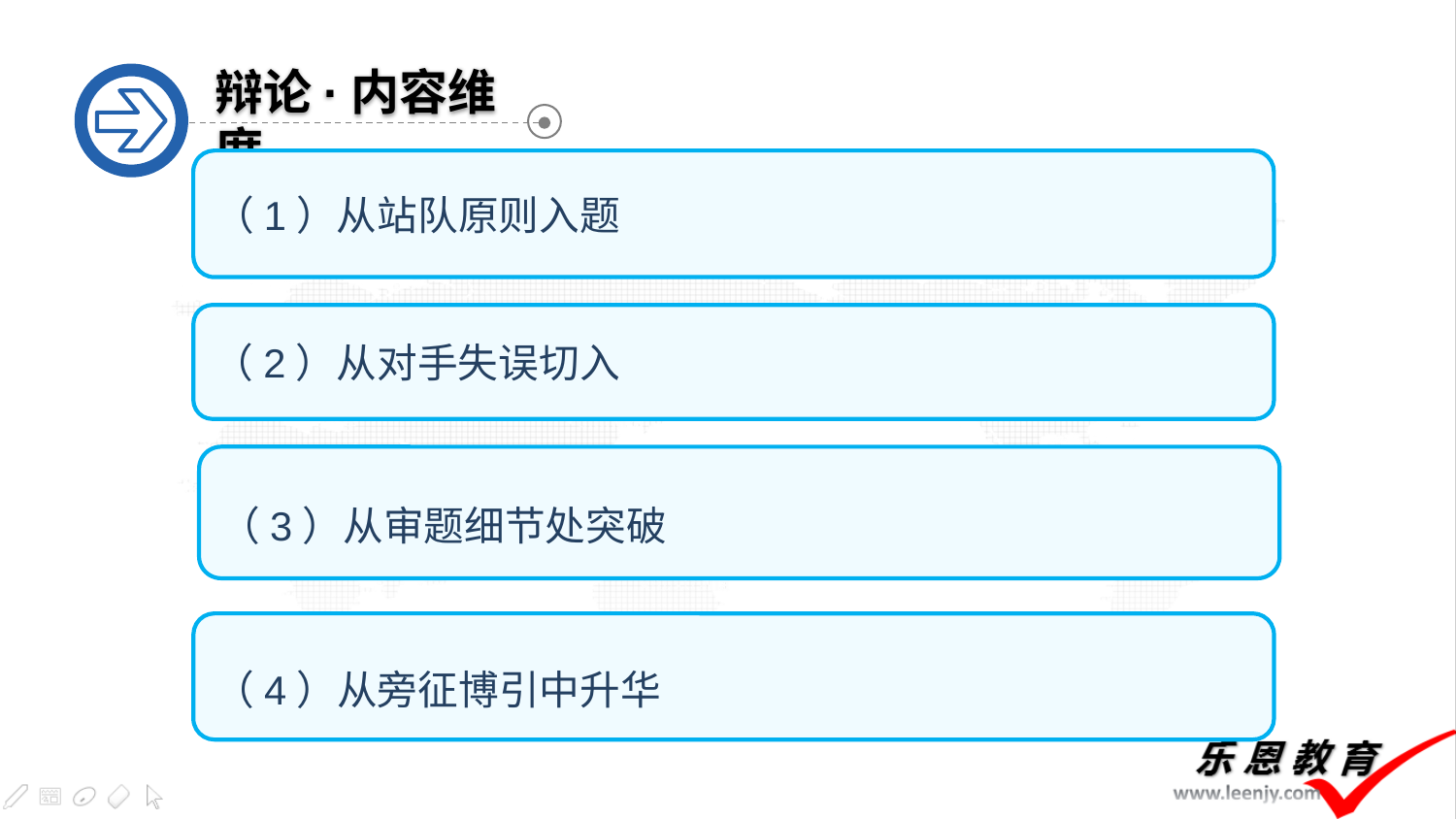

辩论·内容维度

（1）从站队原则入题
（2）从对手失误切入
（3）从审题细节处突破
（4）从旁征博引中升华